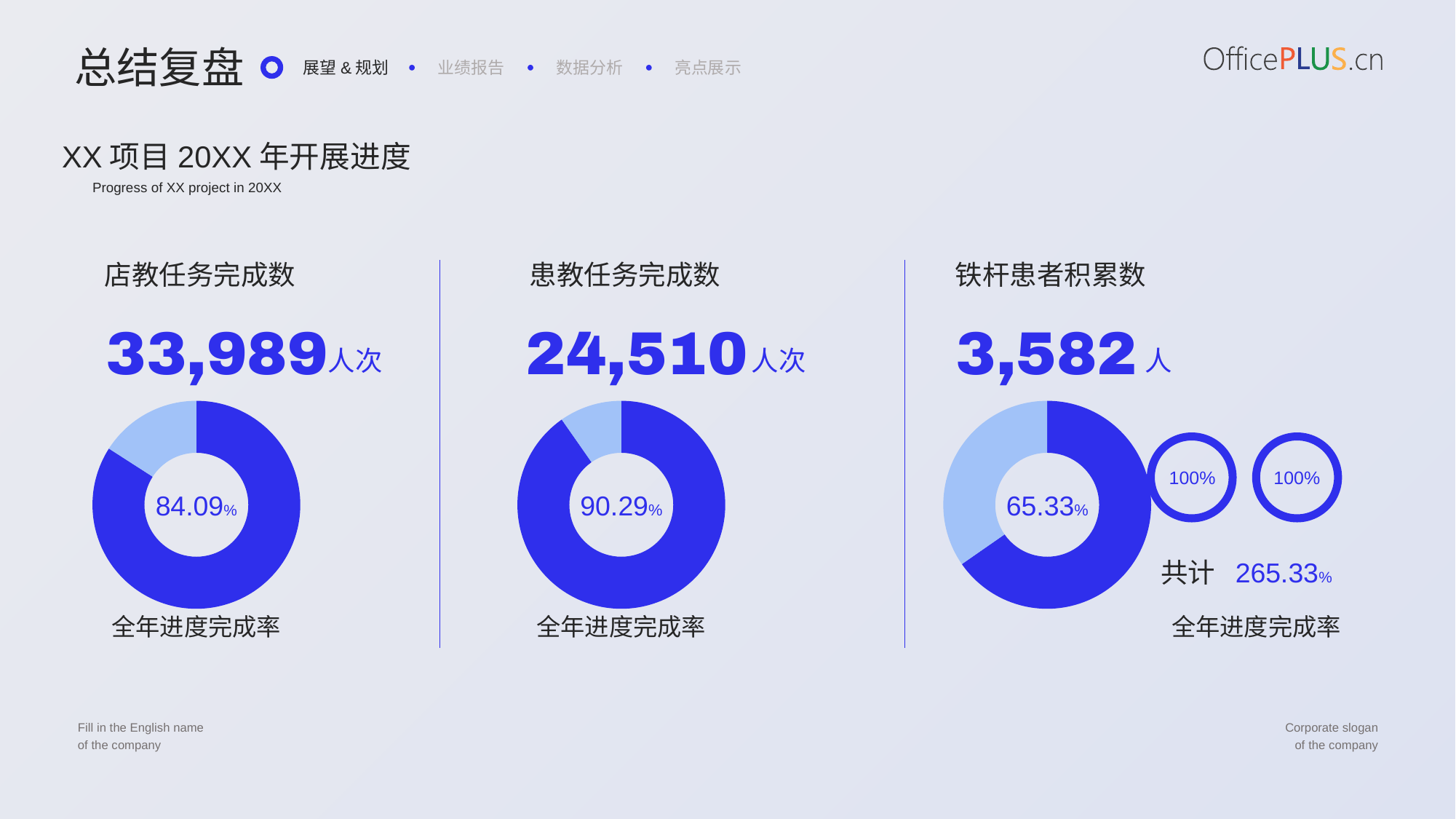

总结复盘

展望&规划
业绩报告
数据分析
亮点展示

XX项目20XX年开展进度
Progress of XX project in 20XX
店教任务完成数
33,989
人次
患教任务完成数
24,510
人次
铁杆患者积累数
3,582
人

### Chart

| Category | 店教完成率 |
|---|---|
| 完成 | 0.8409 |
| 未完成 | 0.1591 |

### Chart

| Category | 患教完成率 |
|---|---|
| 完成 | 0.9029 |
| 未完成 | 0.09711 |

### Chart

| Category | 患教完成率 |
|---|---|
| 完成 | 0.6533 |
| 未完成 | 0.3467 |

100%
100%
84.09%
90.29%
65.33%
共计
265.33%
全年进度完成率
全年进度完成率
全年进度完成率
Fill in the English name
of the company
Corporate slogan
of the company